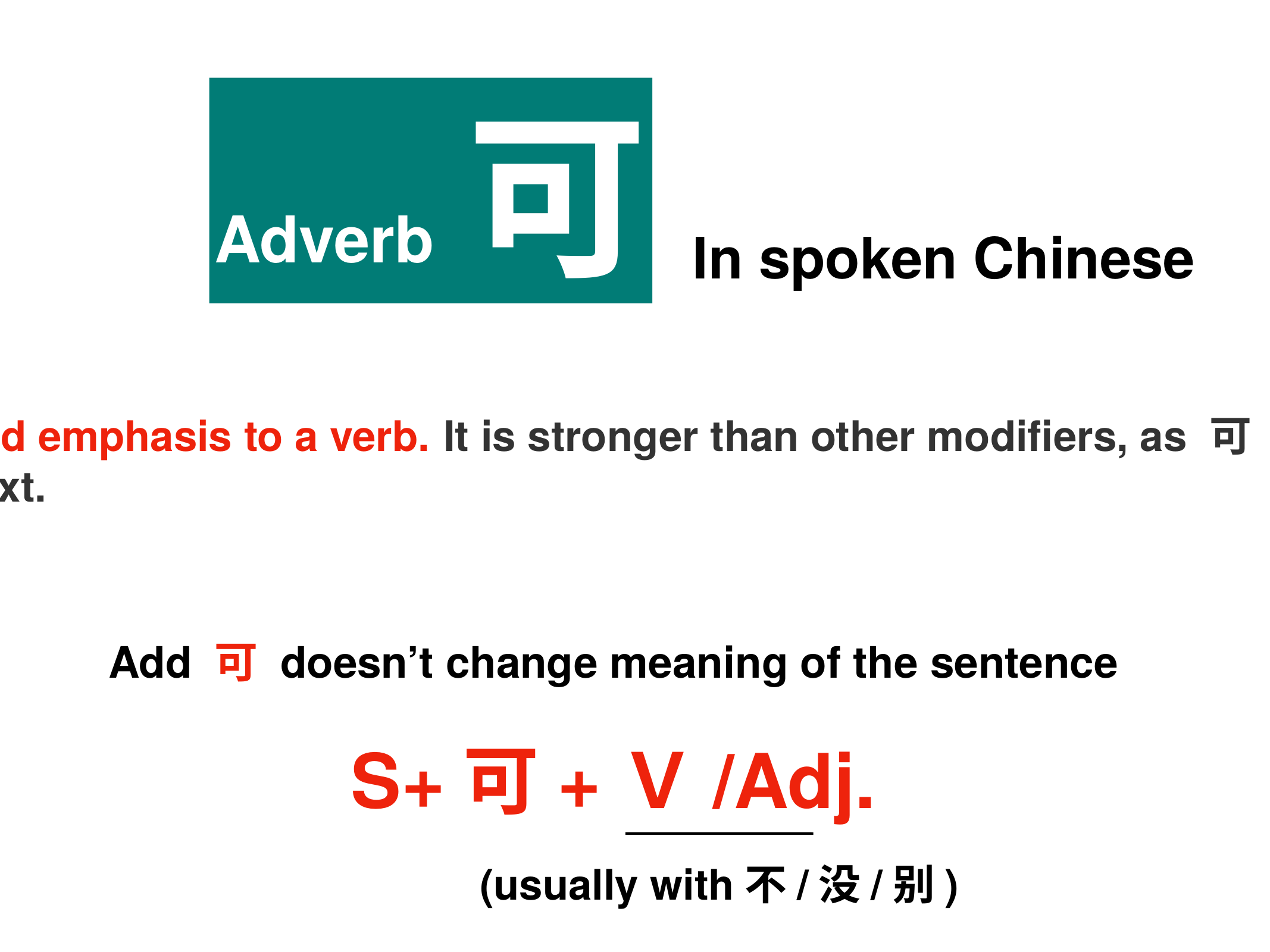

Adverb 可
In spoken Chinese
可 (kě) can be used to intensify an adjective, or to add emphasis to a verb. It is stronger than other modifiers, as 可 compares the speaker‘s expectations with the actual situation. The meaning of 可 is very reliant on context.
Add 可 doesn’t change meaning of the sentence
S+可+Ｖ/Adj.

(usually with不/没/别)